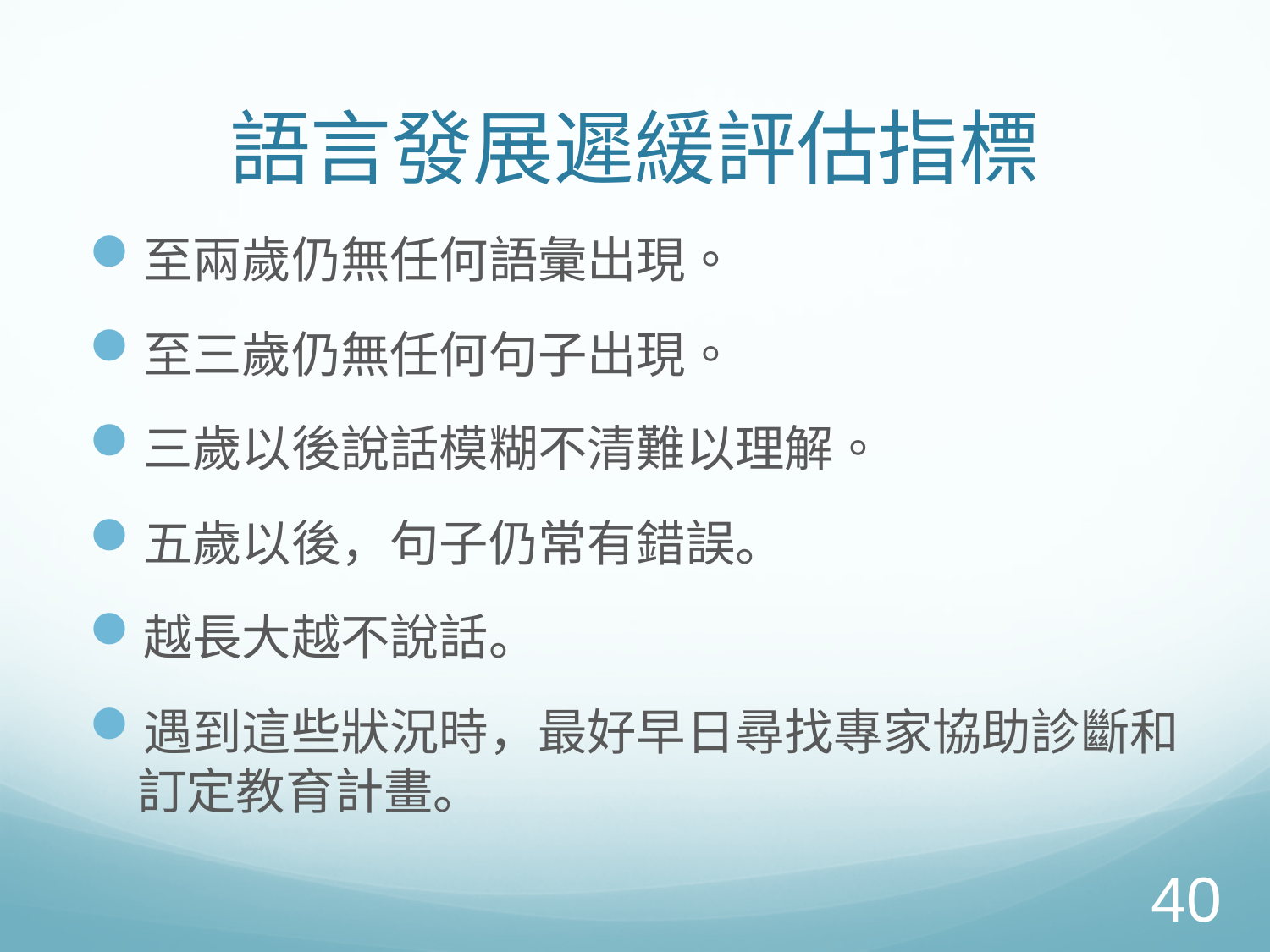

# 語言發展遲緩評估指標
至兩歲仍無任何語彙出現。
至三歲仍無任何句子出現。
三歲以後說話模糊不清難以理解。
五歲以後，句子仍常有錯誤。
越長大越不說話。
遇到這些狀況時，最好早日尋找專家協助診斷和訂定教育計畫。
40